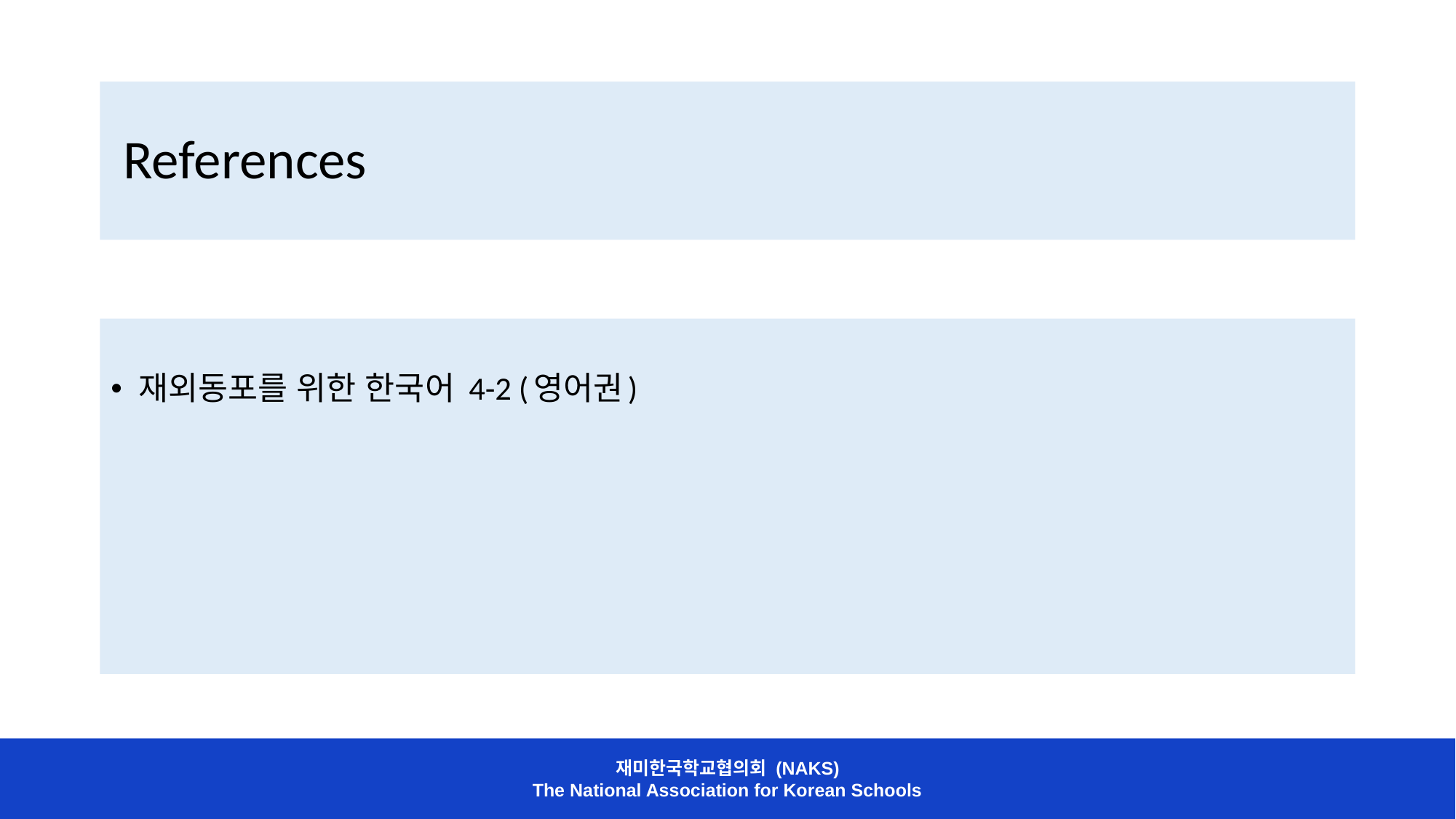

# References

재외동포를 위한 한국어 4-2 (영어권)

재미한국학교협의회 (NAKS)
The National Association for Korean Schools